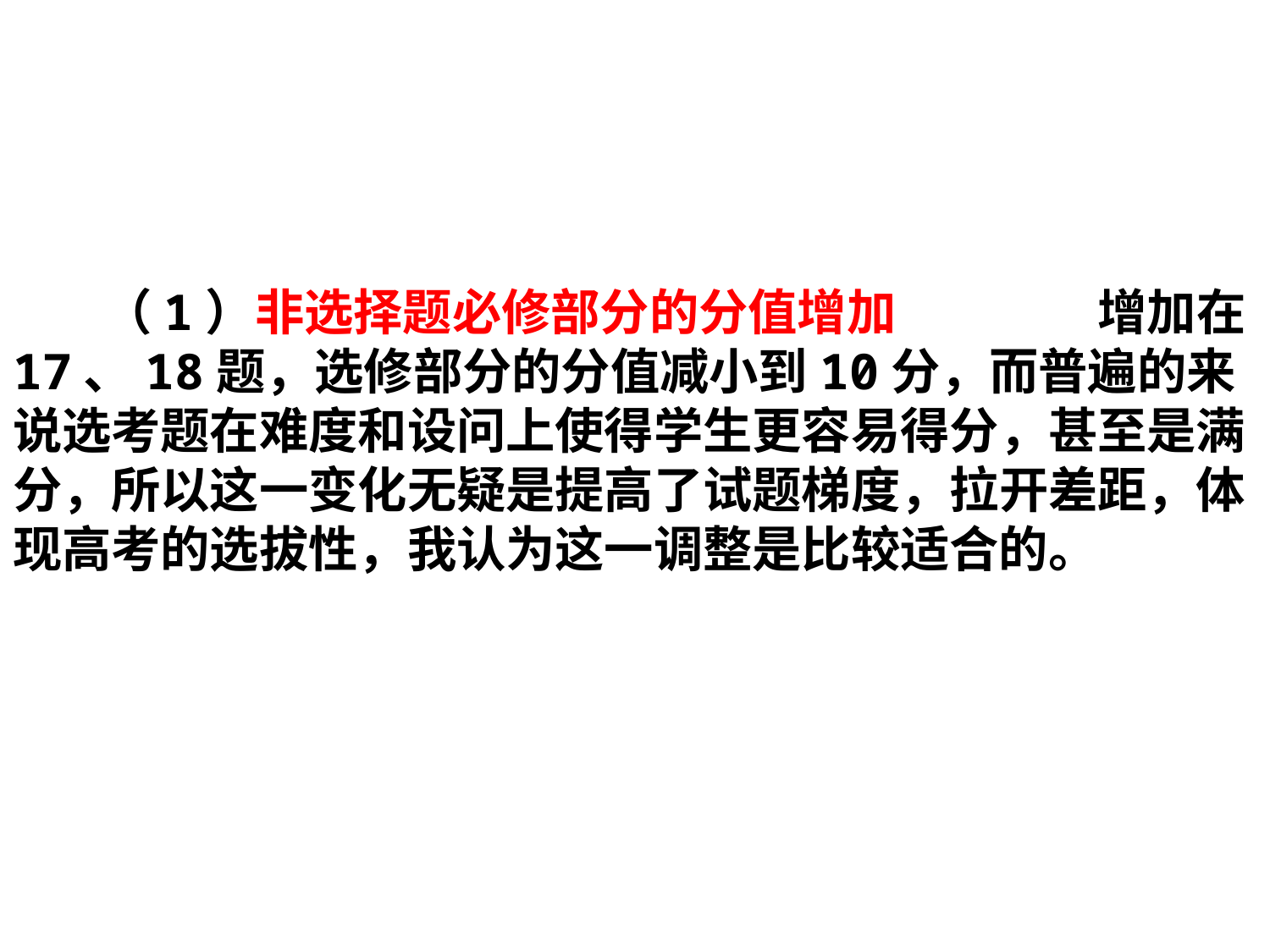

（1）非选择题必修部分的分值增加                  增加在17、18题，选修部分的分值减小到10分，而普遍的来说选考题在难度和设问上使得学生更容易得分，甚至是满分，所以这一变化无疑是提高了试题梯度，拉开差距，体现高考的选拔性，我认为这一调整是比较适合的。